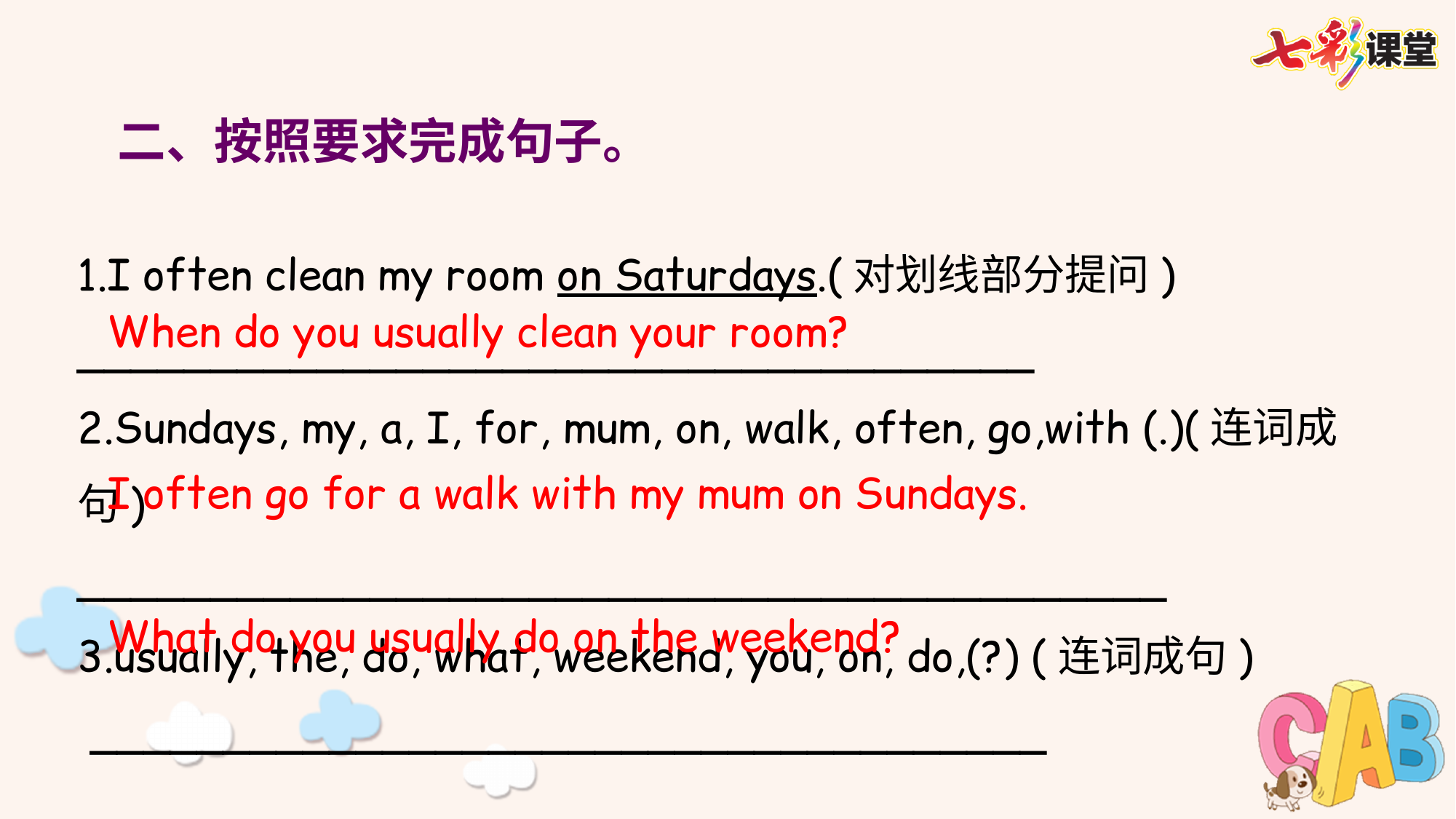

二、按照要求完成句子。
1.I often clean my room on Saturdays.(对划线部分提问)
____________________________________
2.Sundays, my, a, I, for, mum, on, walk, often, go,with (.)(连词成句)
_________________________________________
3.usually, the, do, what, weekend, you, on, do,(?) (连词成句)
 ____________________________________
When do you usually clean your room?
I often go for a walk with my mum on Sundays.
What do you usually do on the weekend?